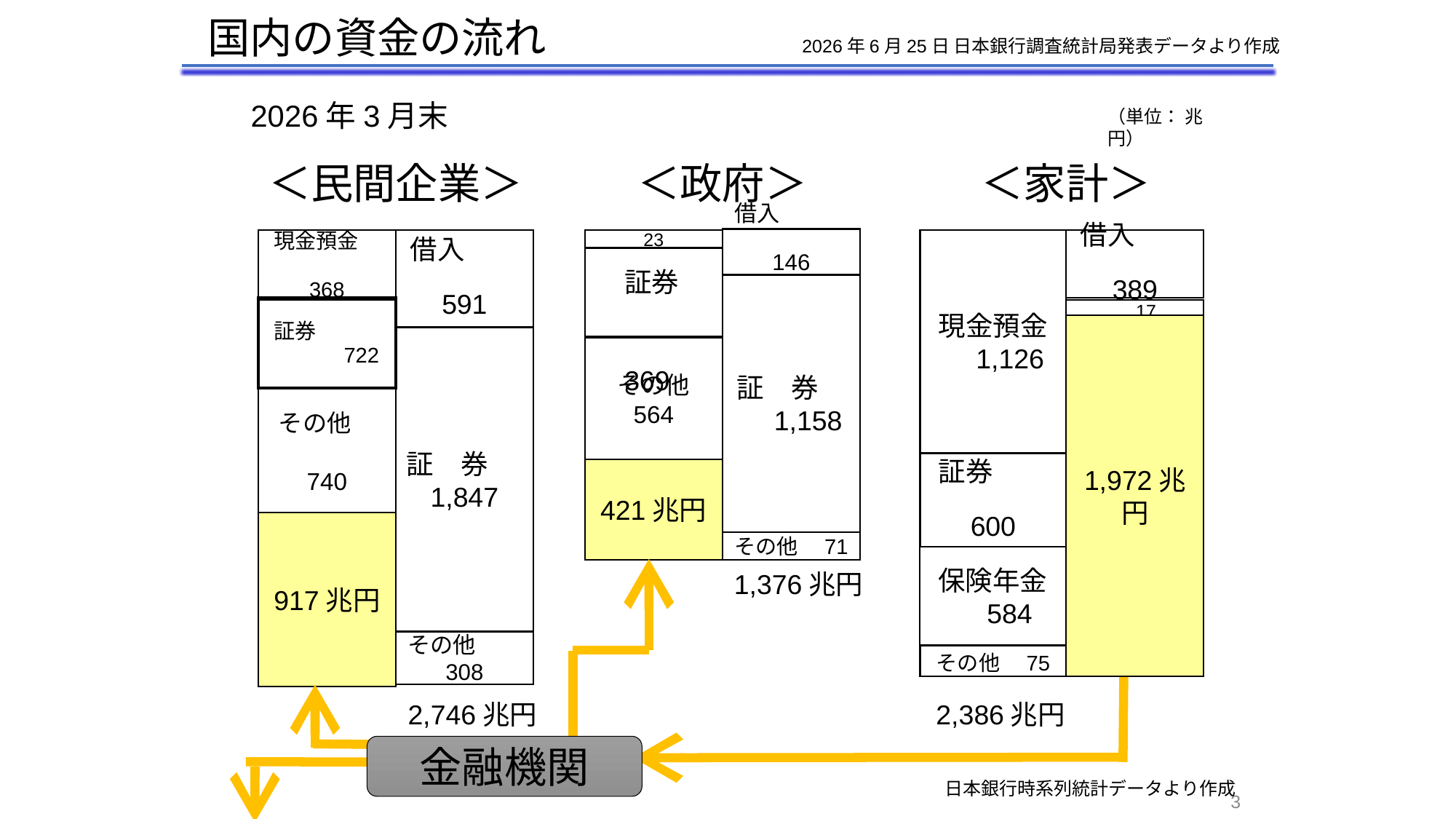

国内の資金の流れ
2026年6月25日 日本銀行調査統計局発表データより作成
2026年3月末
（単位： 兆円）
＜民間企業＞
＜政府＞
＜家計＞
借入
146

23
借入　　　　　　389
現金預金
368
借入　　　　　　591
現金預金　1,126
証券
369
証　券　　1,158
証券　　　　　　722
　17
1,972兆円
証　券　1,847
その他
564
その他
740
証券
600
421兆円
917兆円
その他　71
保険年金　584
1,376兆円
その他
308
その他　75
2,746兆円
2,386兆円
金融機関
日本銀行時系列統計データより作成
3